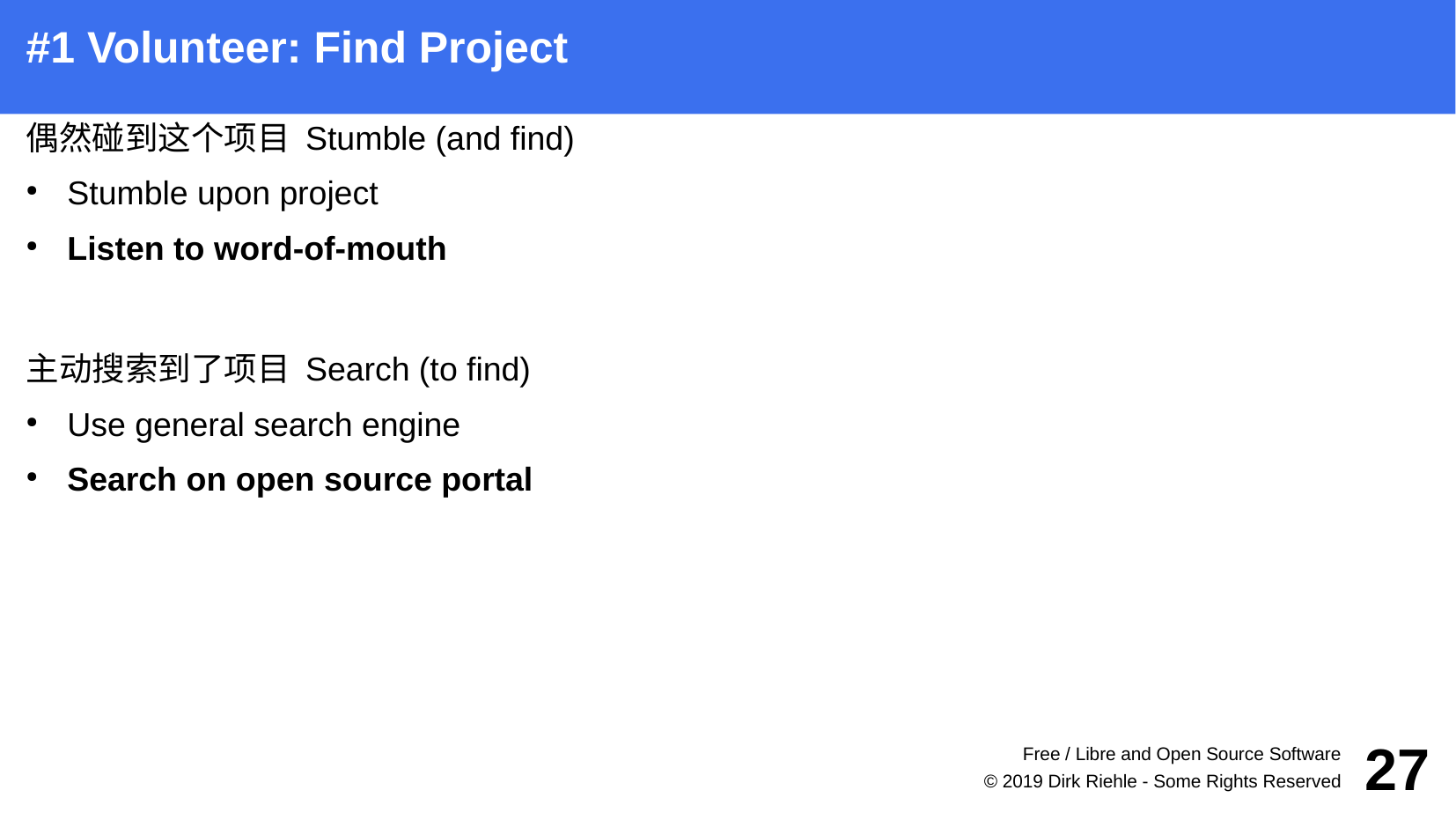

#1 Volunteer: Find Project
偶然碰到这个项目 Stumble (and find)
Stumble upon project
Listen to word-of-mouth

主动搜索到了项目 Search (to find)
Use general search engine
Search on open source portal
Free / Libre and Open Source Software
27
© 2019 Dirk Riehle - Some Rights Reserved